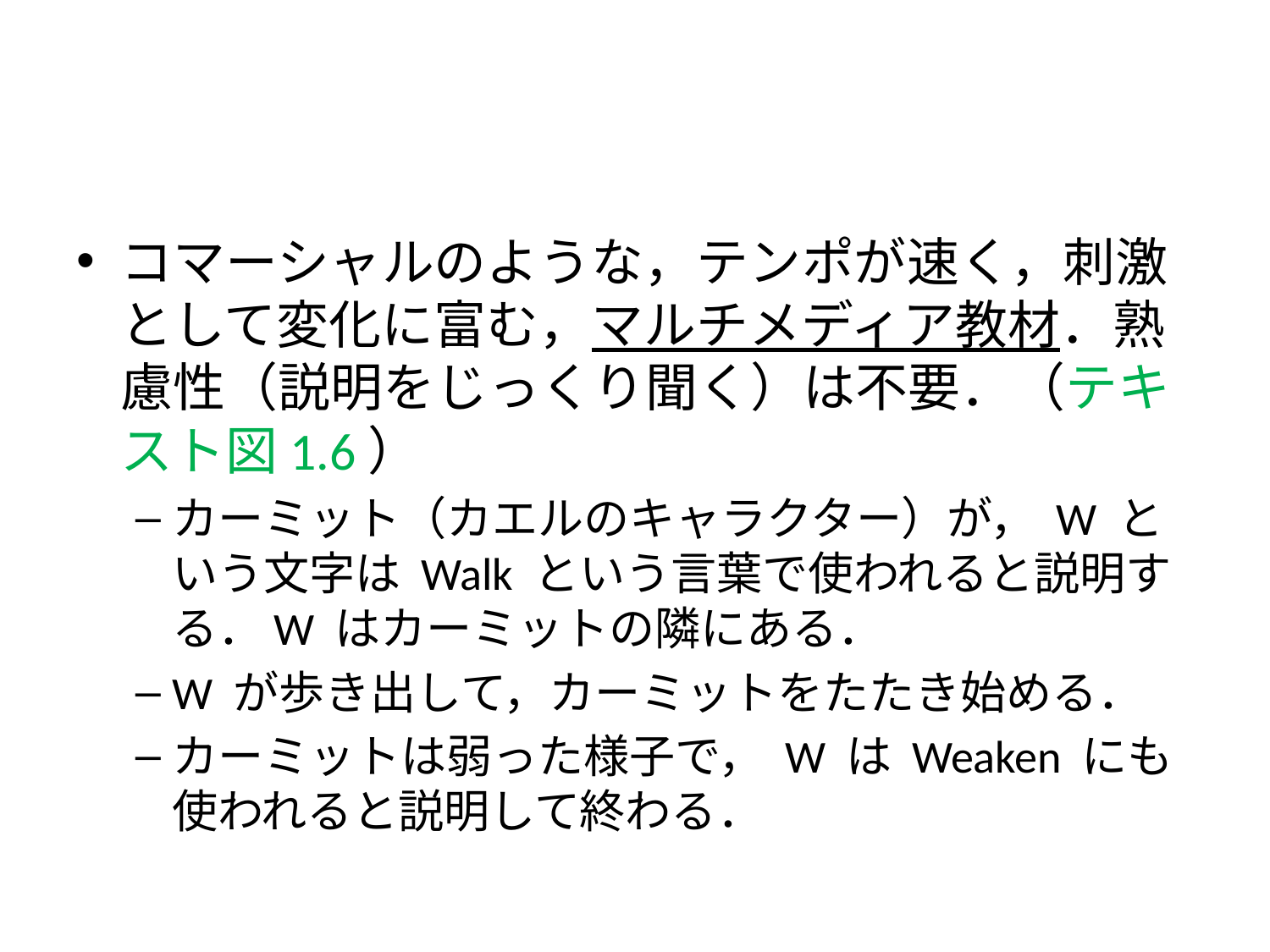

#
コマーシャルのような，テンポが速く，刺激として変化に富む，マルチメディア教材．熟慮性（説明をじっくり聞く）は不要．（テキスト図1.6）
カーミット（カエルのキャラクター）が， W という文字は Walk という言葉で使われると説明する．W はカーミットの隣にある．
W が歩き出して，カーミットをたたき始める．
カーミットは弱った様子で， W は Weaken にも使われると説明して終わる．